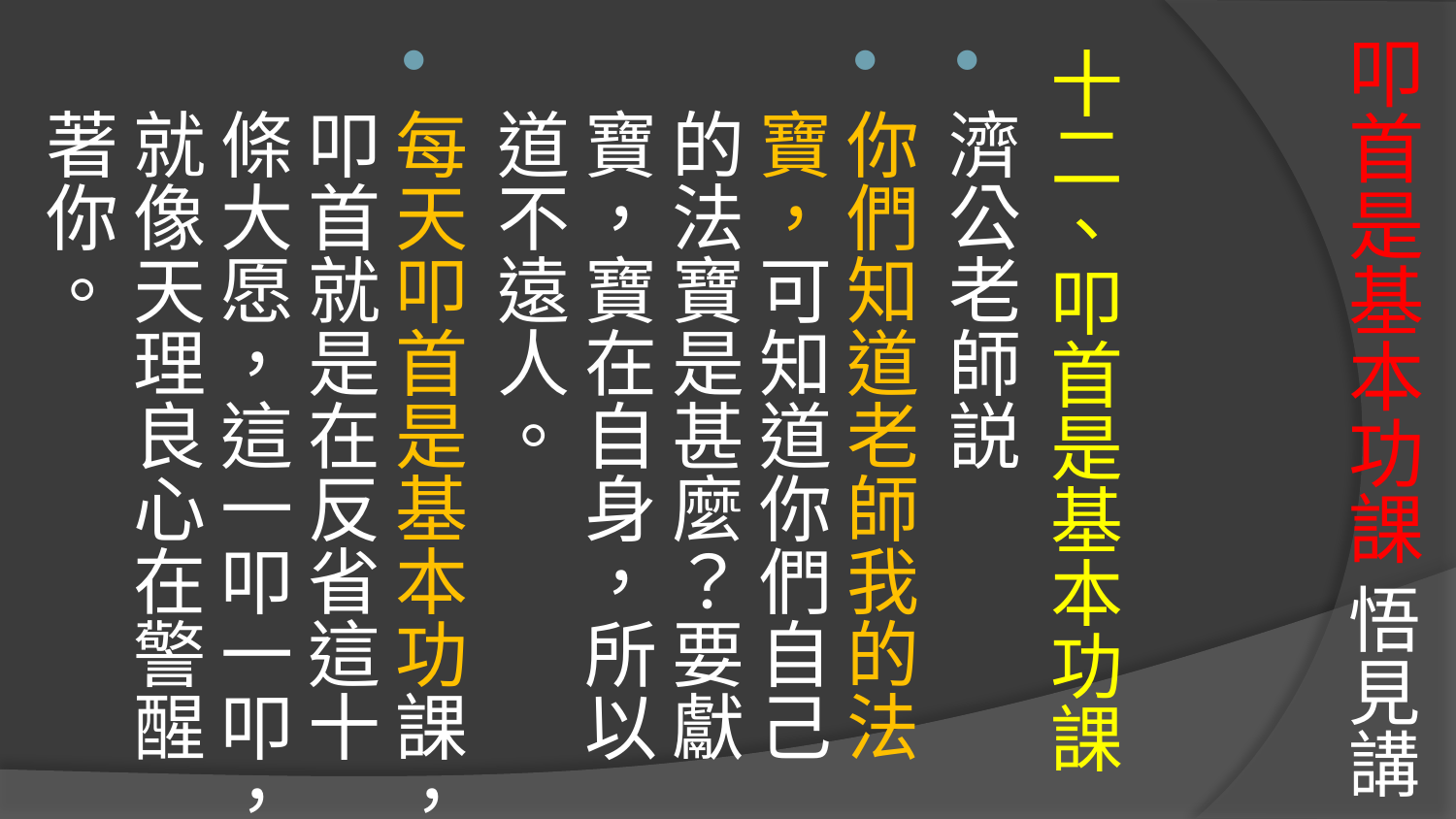

十二、叩首是基本功課
濟公老師説
你們知道老師我的法寶，可知道你們自己的法寶是甚麼？要獻寶，寶在自身，所以道不遠人。
每天叩首是基本功課，叩首就是在反省這十條大愿，這一叩一叩，就像天理良心在警醒著你。
# 叩首是基本功課 悟見講